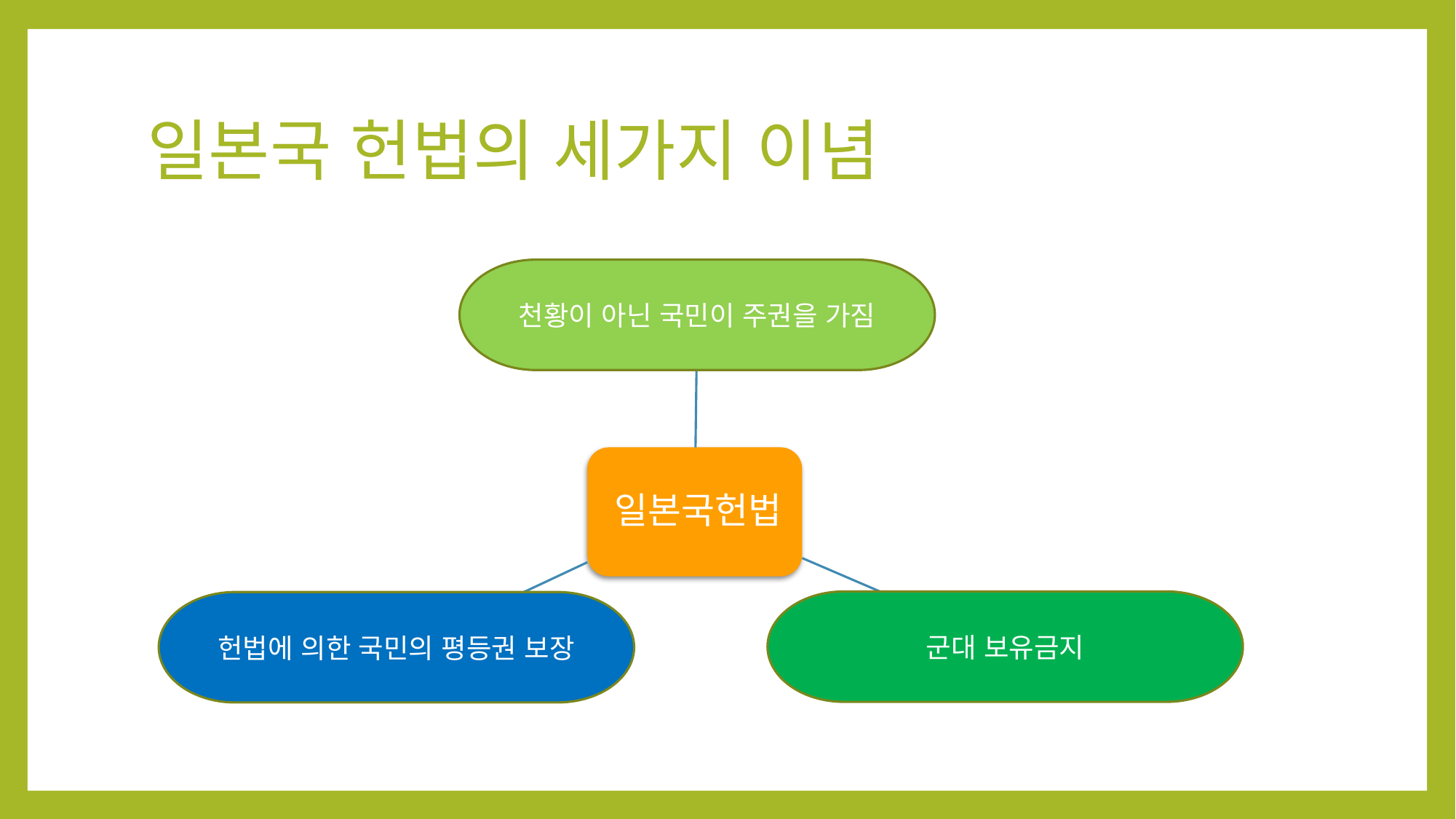

# 일본국 헌법의 세가지 이념
일본국헌법
국민주권
평화헌법
기본적 인권의 존중
천황이 아닌 국민이 주권을 가짐
군대 보유금지
헌법에 의한 국민의 평등권 보장